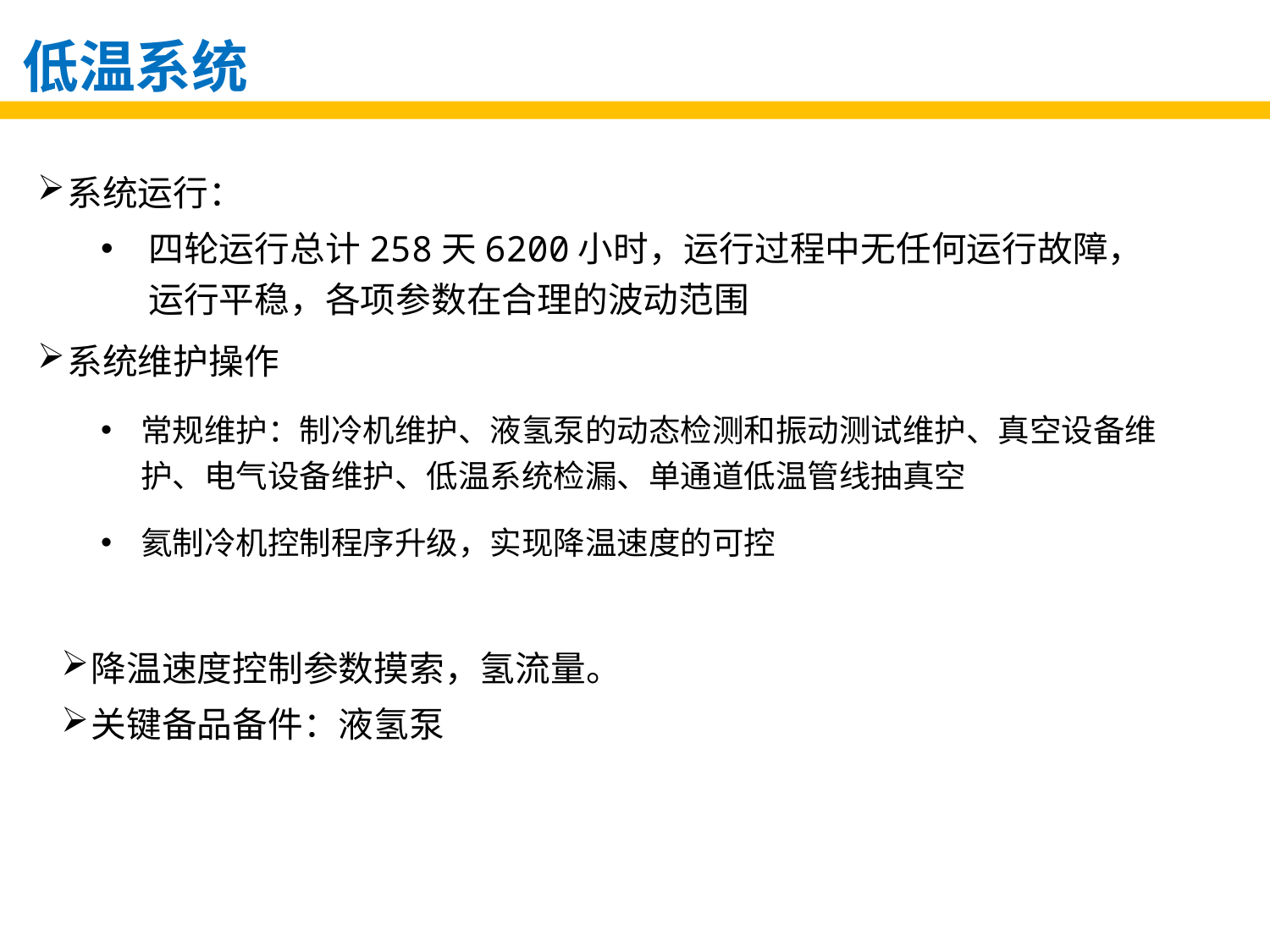

低温系统

系统运行：
四轮运行总计258天6200小时，运行过程中无任何运行故障，运行平稳，各项参数在合理的波动范围
系统维护操作
常规维护：制冷机维护、液氢泵的动态检测和振动测试维护、真空设备维护、电气设备维护、低温系统检漏、单通道低温管线抽真空
氦制冷机控制程序升级，实现降温速度的可控

降温速度控制参数摸索，氢流量。
关键备品备件：液氢泵